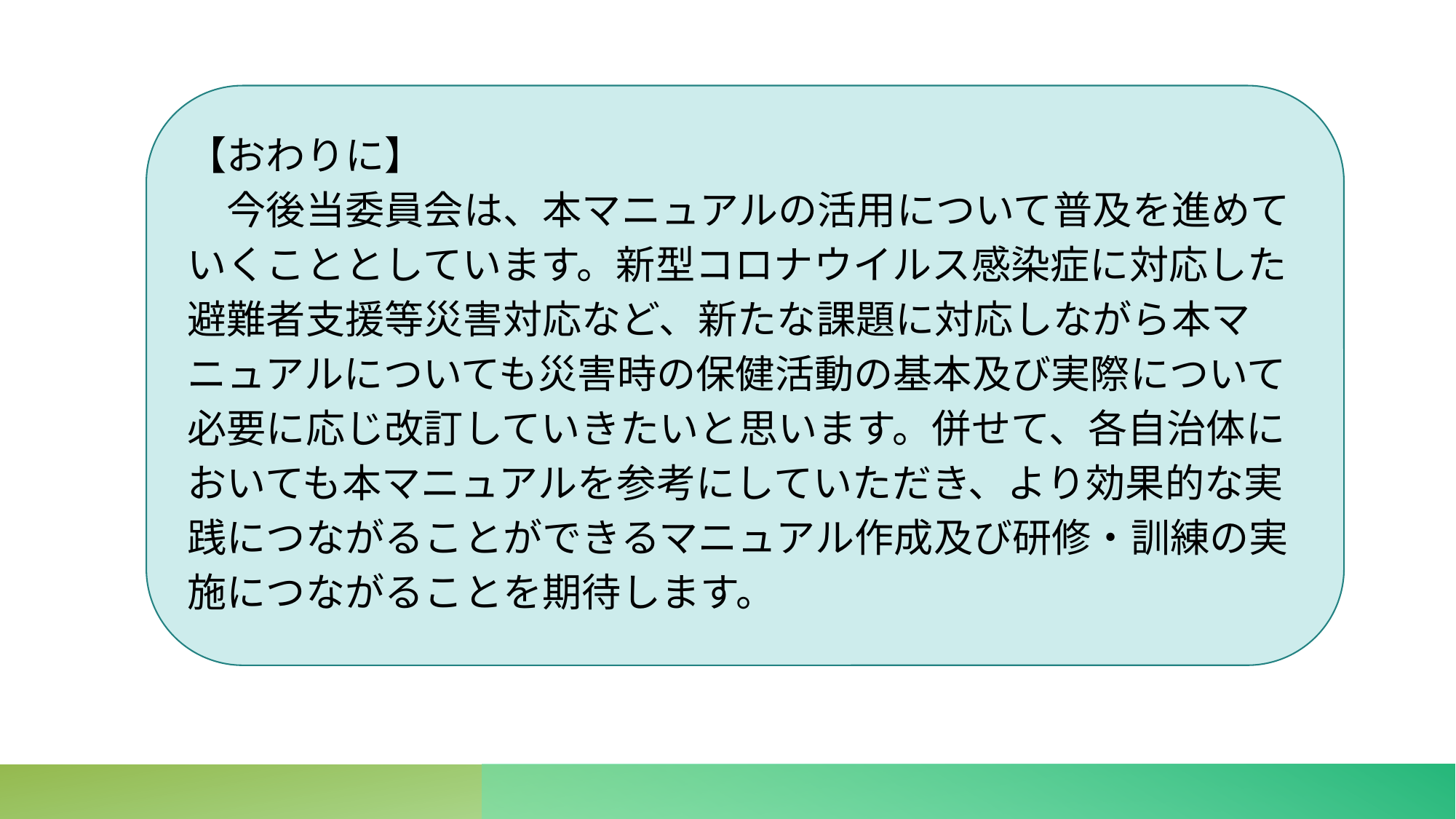

【おわりに】
　今後当委員会は、本マニュアルの活用について普及を進めていくこととしています。新型コロナウイルス感染症に対応した避難者支援等災害対応など、新たな課題に対応しながら本マニュアルについても災害時の保健活動の基本及び実際について必要に応じ改訂していきたいと思います。併せて、各自治体においても本マニュアルを参考にしていただき、より効果的な実践につながることができるマニュアル作成及び研修・訓練の実施につながることを期待します。